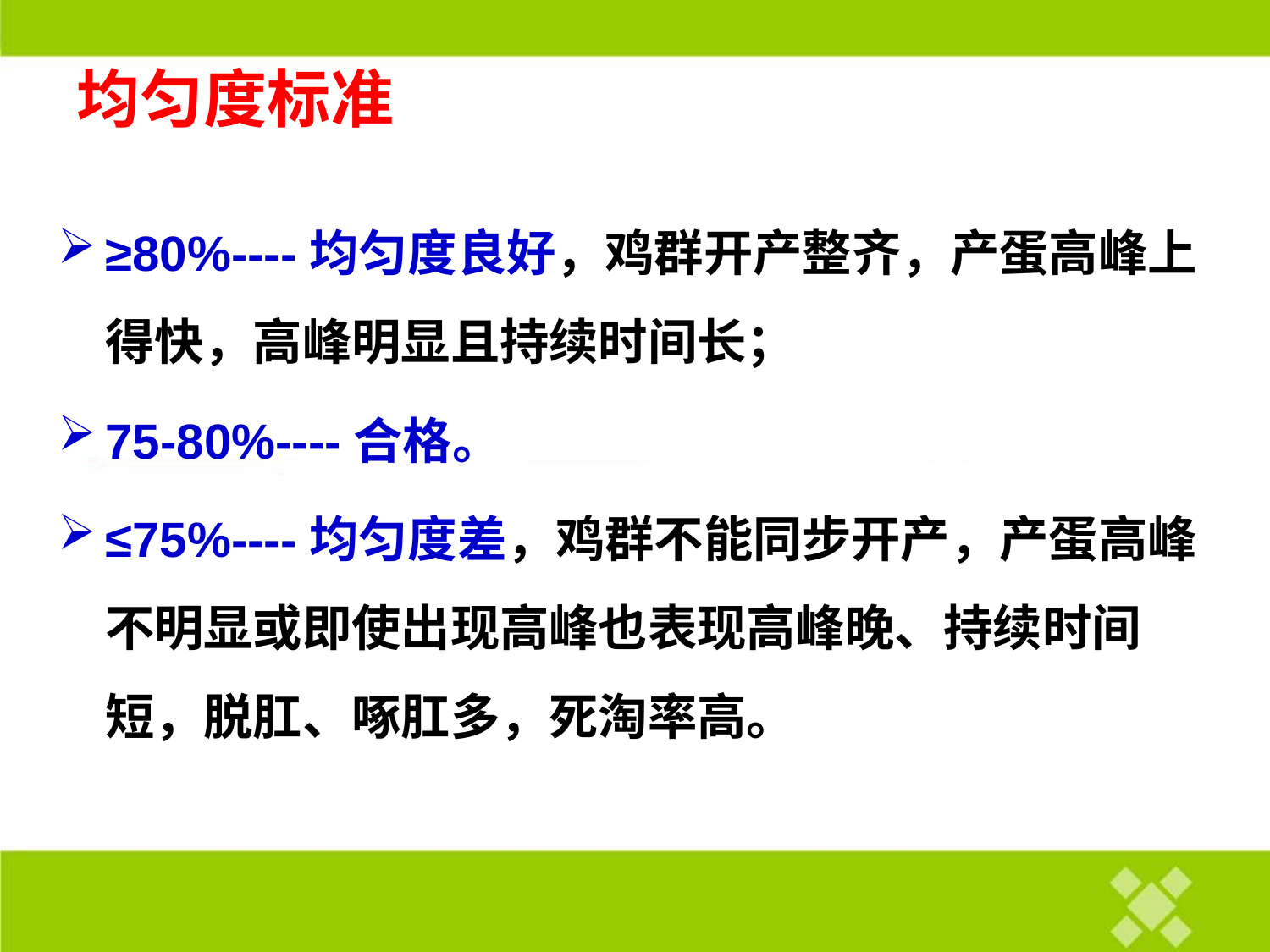

# 均匀度标准
≥80%----均匀度良好，鸡群开产整齐，产蛋高峰上得快，高峰明显且持续时间长；
75-80%----合格。
≤75%----均匀度差，鸡群不能同步开产，产蛋高峰不明显或即使出现高峰也表现高峰晚、持续时间短，脱肛、啄肛多，死淘率高。